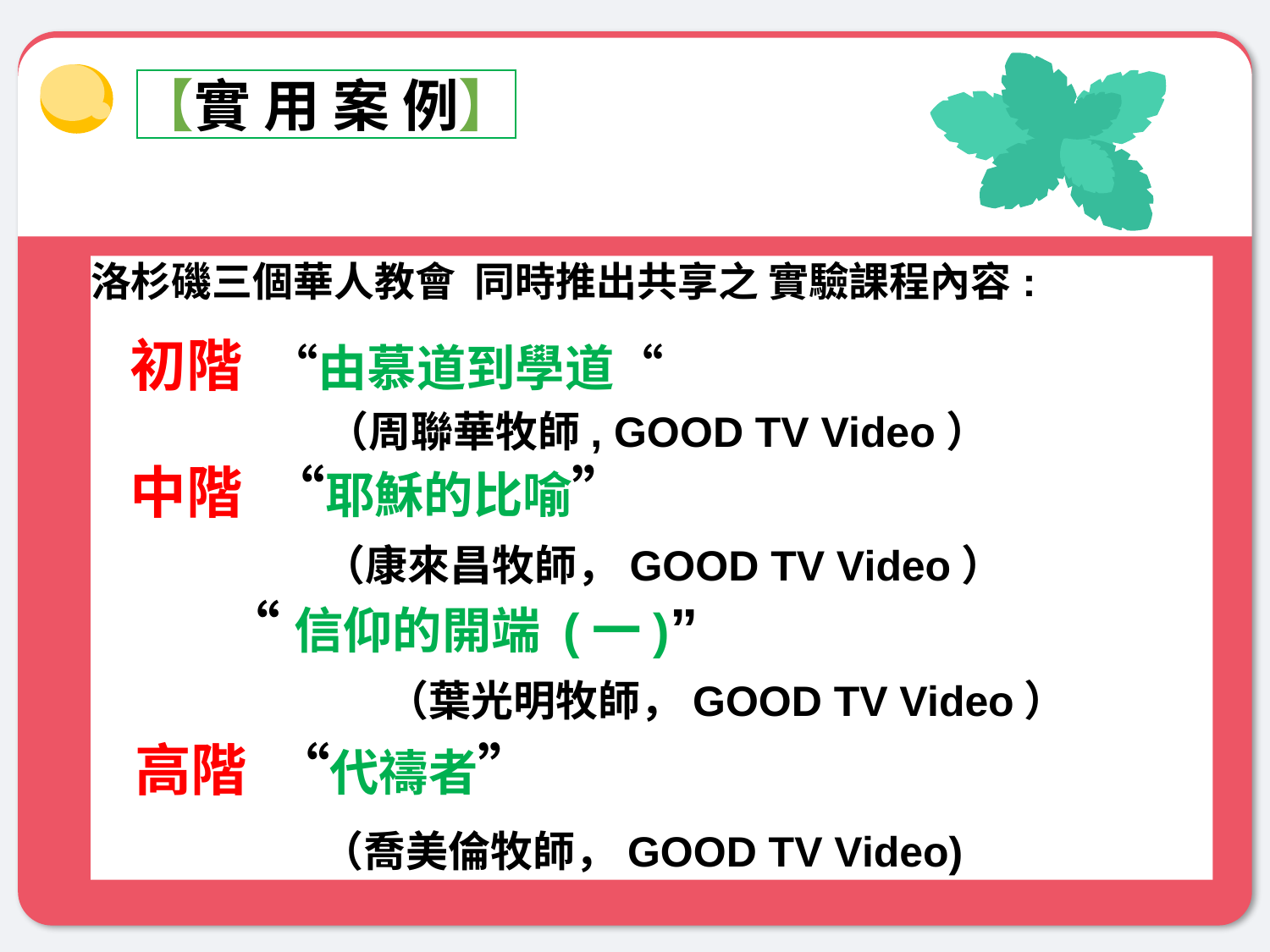

【實 用 案 例】
洛杉磯三個華人教會  同時推出共享之 實驗課程內容:
  初階  “由慕道到學道“
                     （周聯華牧師, GOOD TV Video）
  中階  “耶穌的比喻”
                  （康來昌牧師，GOOD TV Video）
              “信仰的開端 (一)”
                  （葉光明牧師，GOOD TV Video）
  高階  “代禱者”
                （喬美倫牧師，GOOD TV Video)